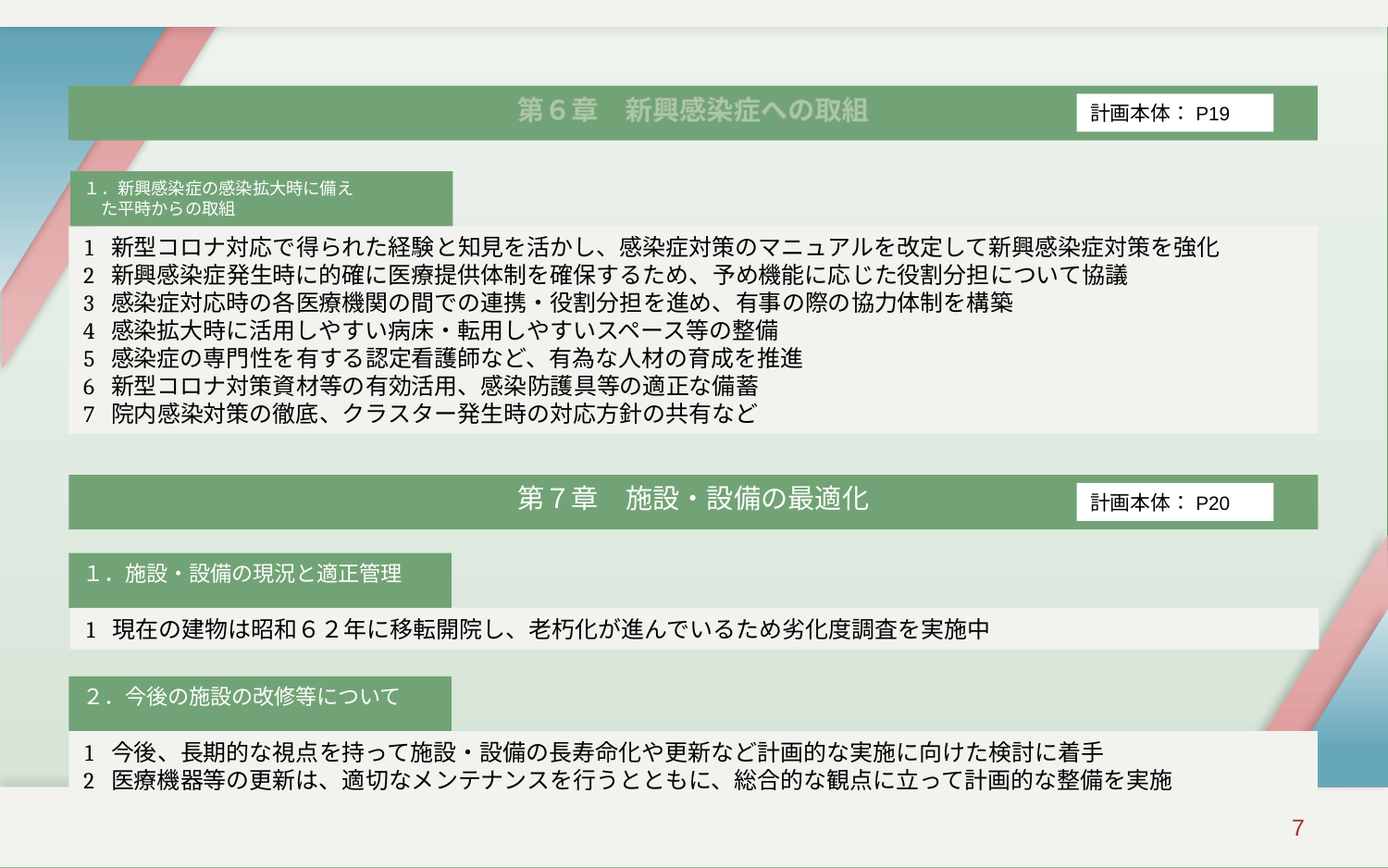

# 第６章　新興感染症への取組
計画本体：P19
１．新興感染症の感染拡大時に備え
　た平時からの取組
1  新型コロナ対応で得られた経験と知見を活かし、感染症対策のマニュアルを改定して新興感染症対策を強化
2  新興感染症発生時に的確に医療提供体制を確保するため、予め機能に応じた役割分担について協議
3  感染症対応時の各医療機関の間での連携・役割分担を進め、有事の際の協力体制を構築
4  感染拡大時に活用しやすい病床・転用しやすいスペース等の整備
5  感染症の専門性を有する認定看護師など、有為な人材の育成を推進
6  新型コロナ対策資材等の有効活用、感染防護具等の適正な備蓄
7  院内感染対策の徹底、クラスター発生時の対応方針の共有など

第７章　施設・設備の最適化
計画本体：P20
１．施設・設備の現況と適正管理
1  現在の建物は昭和６２年に移転開院し、老朽化が進んでいるため劣化度調査を実施中
２．今後の施設の改修等について
1  今後、長期的な視点を持って施設・設備の長寿命化や更新など計画的な実施に向けた検討に着手
2  医療機器等の更新は、適切なメンテナンスを行うとともに、総合的な観点に立って計画的な整備を実施
7